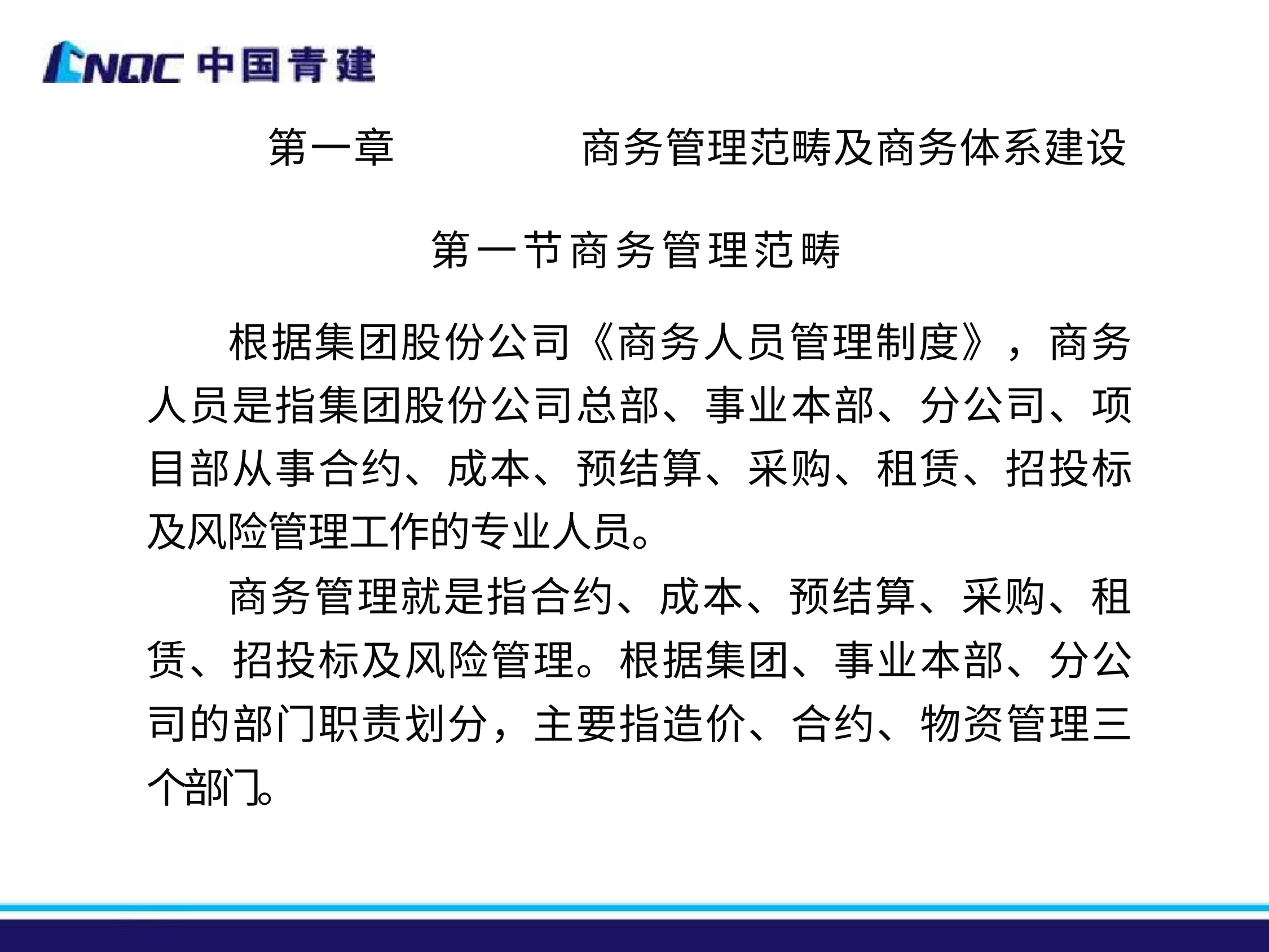

第一章	商务管理范畴及商务体系建设

第一节商务管理范畴
根据集团股份公司《商务人员管理制度》，商务 人员是指集团股份公司总部、事业本部、分公司、项 目部从事合约、成本、预结算、采购、租赁、招投标 及风险管理工作的专业人员。
商务管理就是指合约、成本、预结算、采购、租 赁、招投标及风险管理。根据集团、事业本部、分公 司的部门职责划分，主要指造价、合约、物资管理三 个部门。